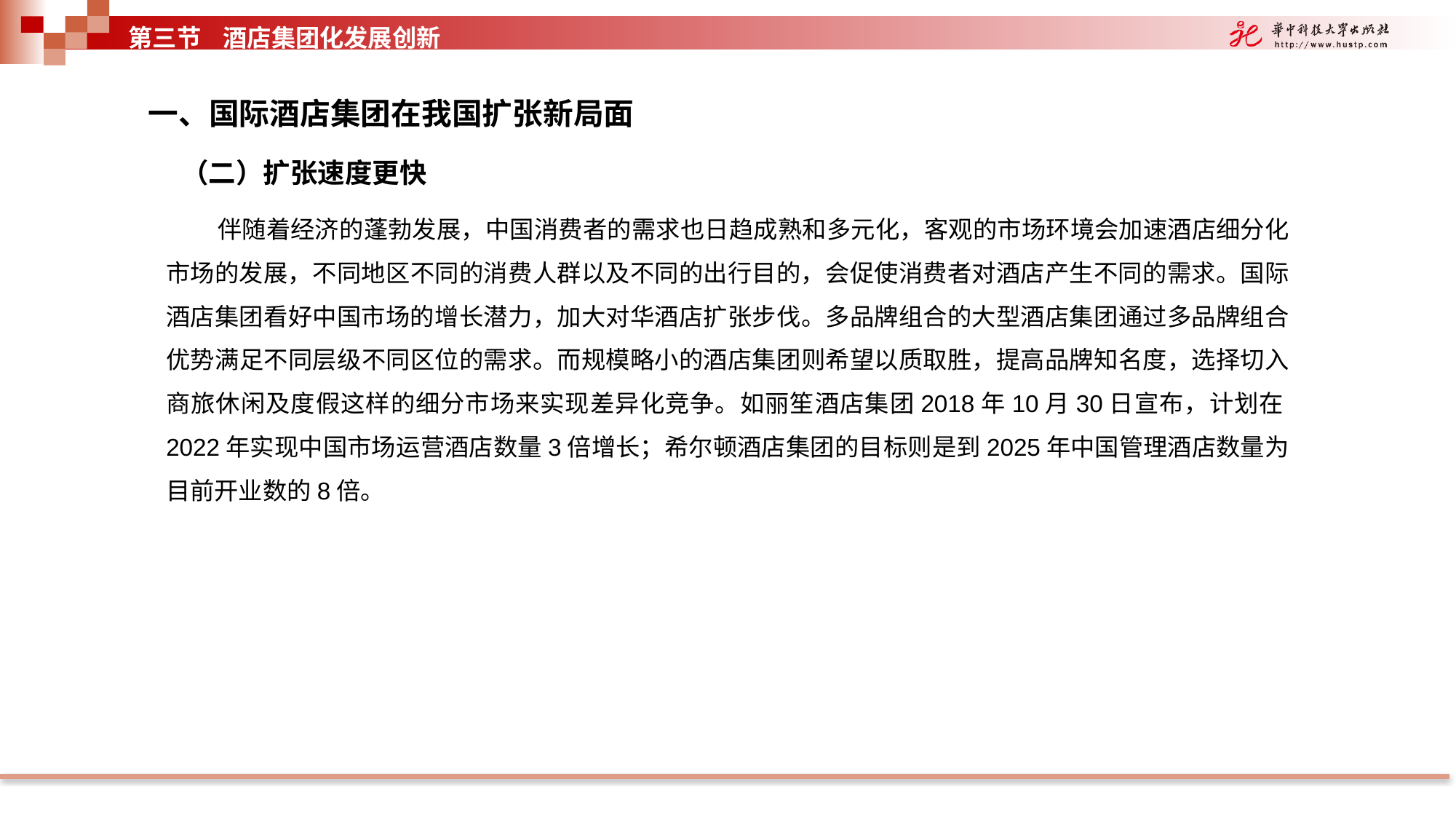

第三节    酒店集团化发展创新
一、国际酒店集团在我国扩张新局面
（二）扩张速度更快
伴随着经济的蓬勃发展，中国消费者的需求也日趋成熟和多元化，客观的市场环境会加速酒店细分化市场的发展，不同地区不同的消费人群以及不同的出行目的，会促使消费者对酒店产生不同的需求。国际酒店集团看好中国市场的增长潜力，加大对华酒店扩张步伐。多品牌组合的大型酒店集团通过多品牌组合优势满足不同层级不同区位的需求。而规模略小的酒店集团则希望以质取胜，提高品牌知名度，选择切入商旅休闲及度假这样的细分市场来实现差异化竞争。如丽笙酒店集团2018年10月30日宣布，计划在2022年实现中国市场运营酒店数量3倍增长；希尔顿酒店集团的目标则是到2025年中国管理酒店数量为目前开业数的8倍。